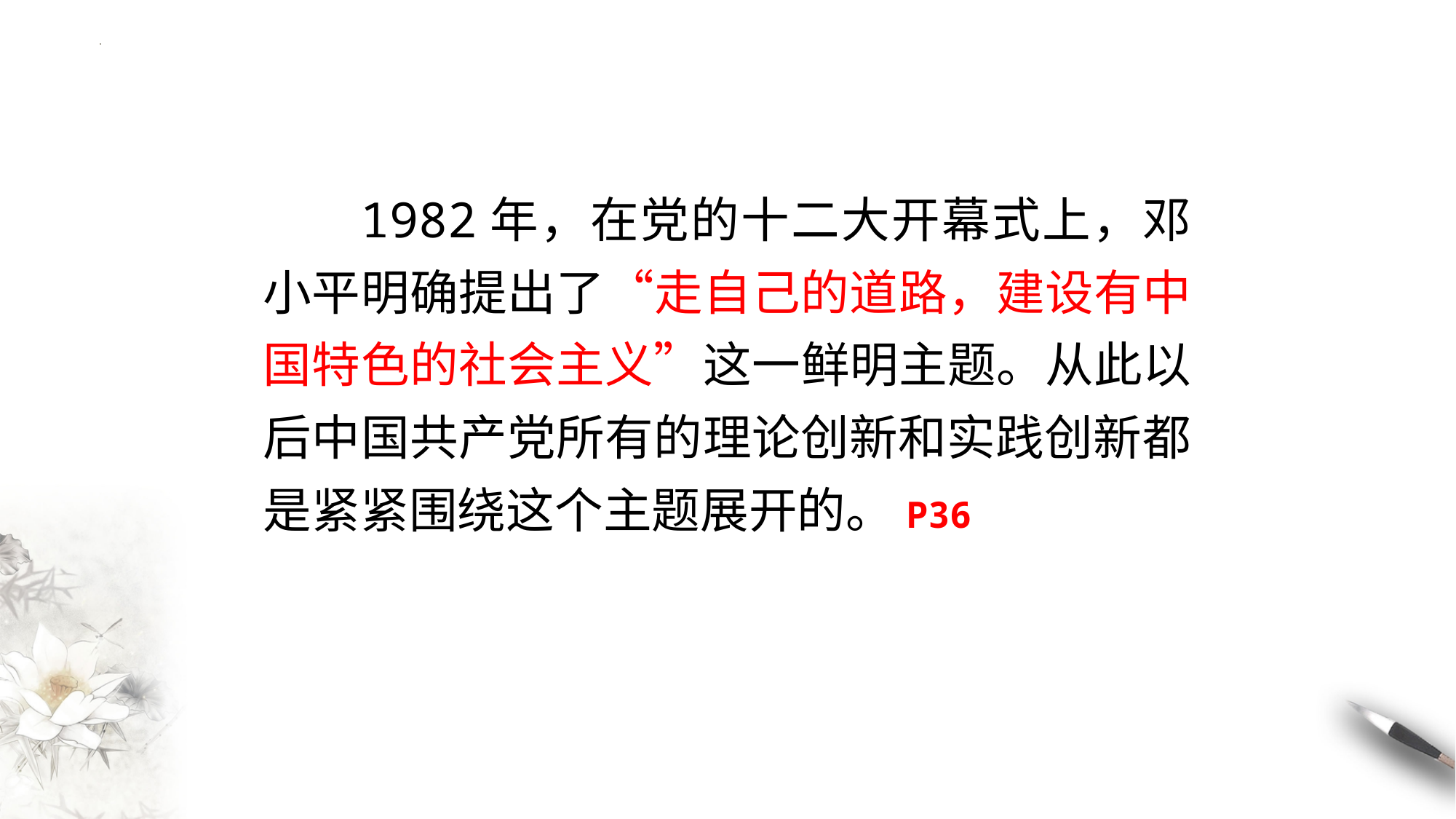

一、改革开放以来党的全部理论和实践的主题
1982年，在党的十二大开幕式上，邓小平明确提出了“走自己的道路，建设有中国特色的社会主义”这一鲜明主题。从此以后中国共产党所有的理论创新和实践创新都是紧紧围绕这个主题展开的。P36